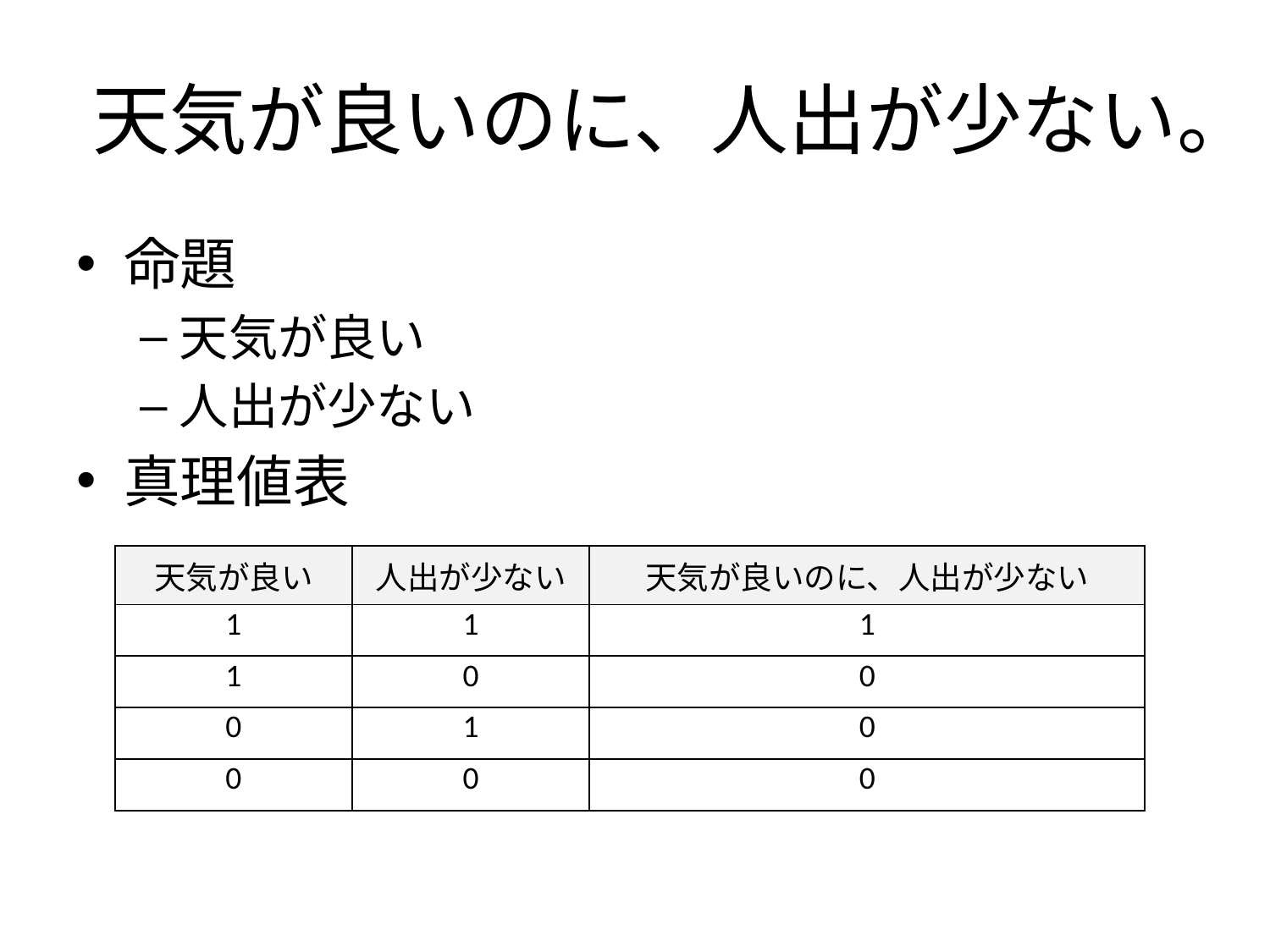

# 天気が良いのに、人出が少ない。
命題
天気が良い
人出が少ない
真理値表
| 天気が良い | 人出が少ない | 天気が良いのに、人出が少ない |
| --- | --- | --- |
| 1 | 1 | 1 |
| 1 | 0 | 0 |
| 0 | 1 | 0 |
| 0 | 0 | 0 |